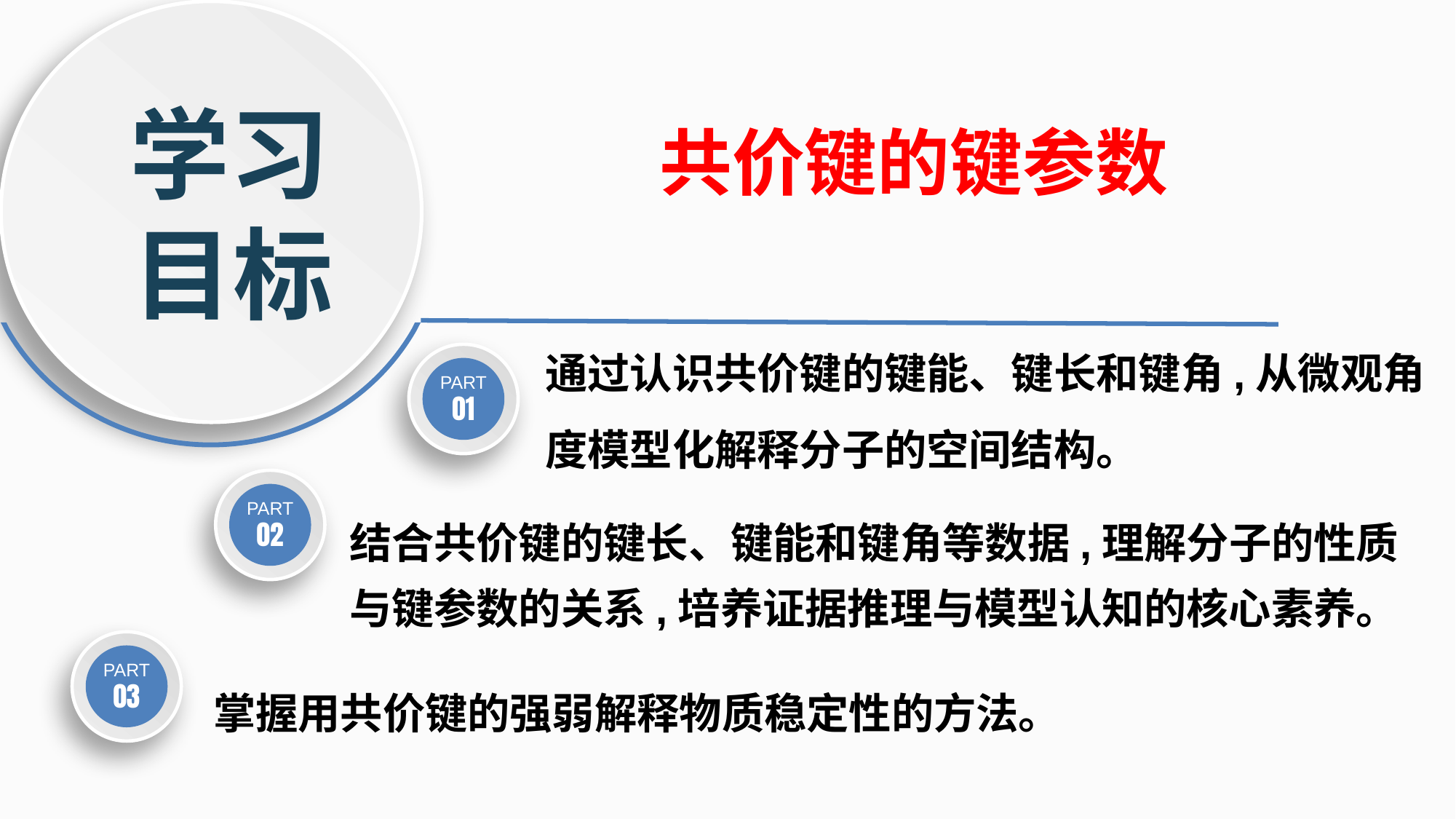

学习
  目标
共价键的键参数
通过认识共价键的键能、键长和键角,从微观角度模型化解释分子的空间结构。

PART
01

PART
02
结合共价键的键长、键能和键角等数据,理解分子的性质与键参数的关系,培养证据推理与模型认知的核心素养。

PART
03
掌握用共价键的强弱解释物质稳定性的方法。